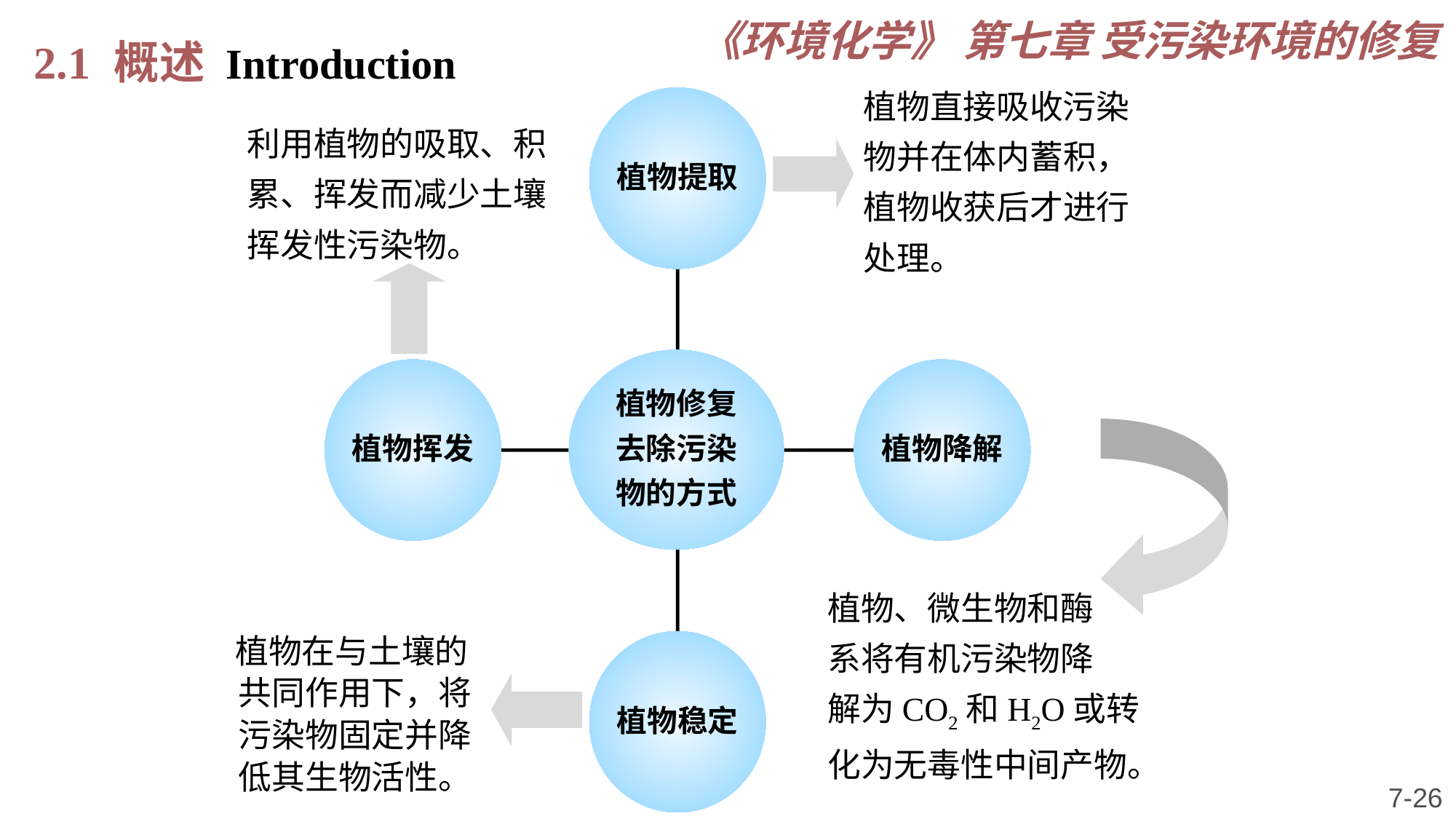

《环境化学》 第七章 受污染环境的修复
2.1 概述 Introduction

植物提取

植物修复
去除污染
物的方式
植物挥发
植物降解

植物稳定
植物直接吸收污染
物并在体内蓄积，
植物收获后才进行
处理。

利用植物的吸取、积
累、挥发而减少土壤
挥发性污染物。

植物、微生物和酶
系将有机污染物降
解为CO2和H2O或转
化为无毒性中间产物。

    植物在与土壤的共同作用下，将污染物固定并降低其生物活性。

7-26